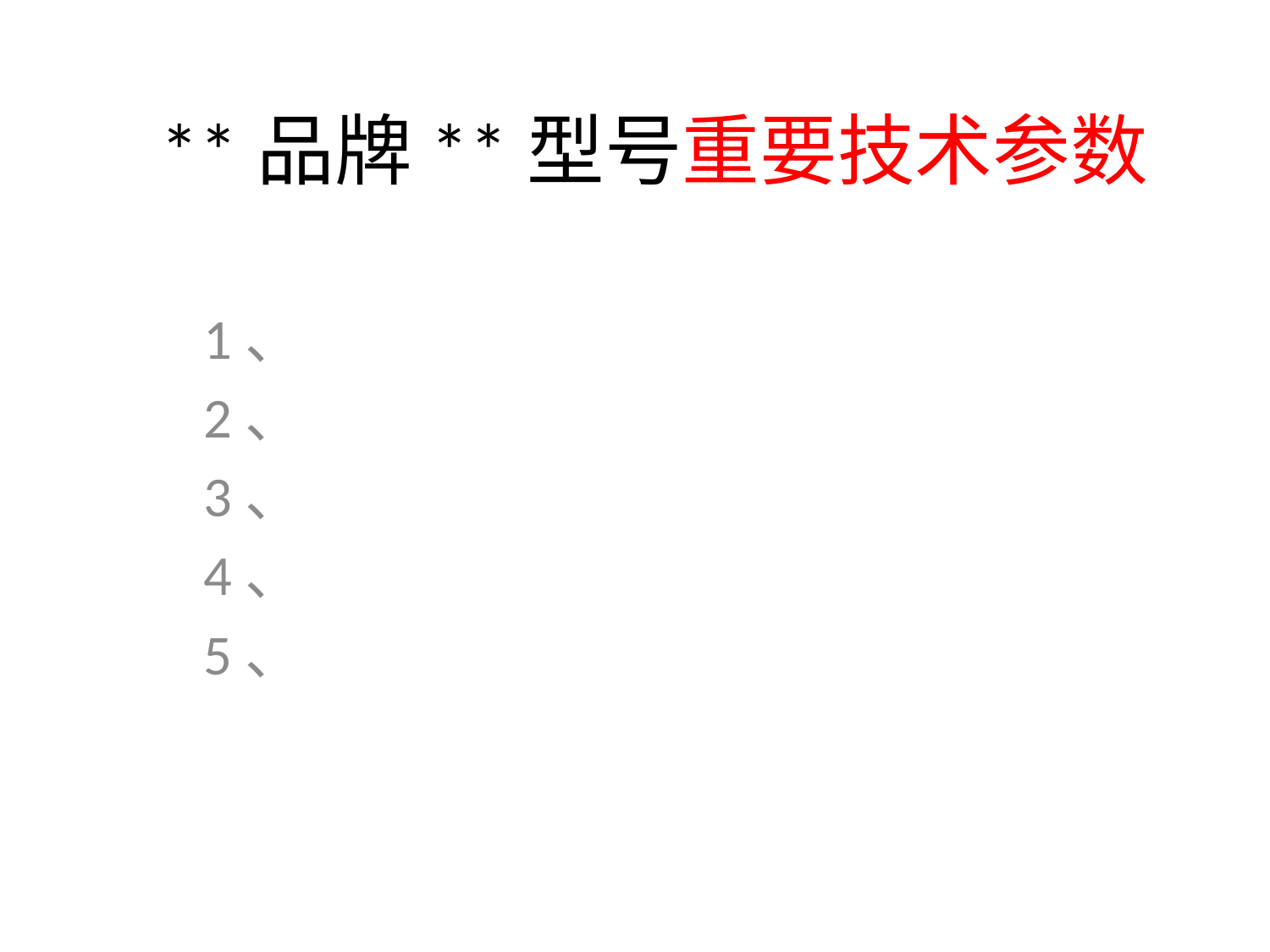

# **品牌**型号重要技术参数
1、
2、
3、
4、
5、